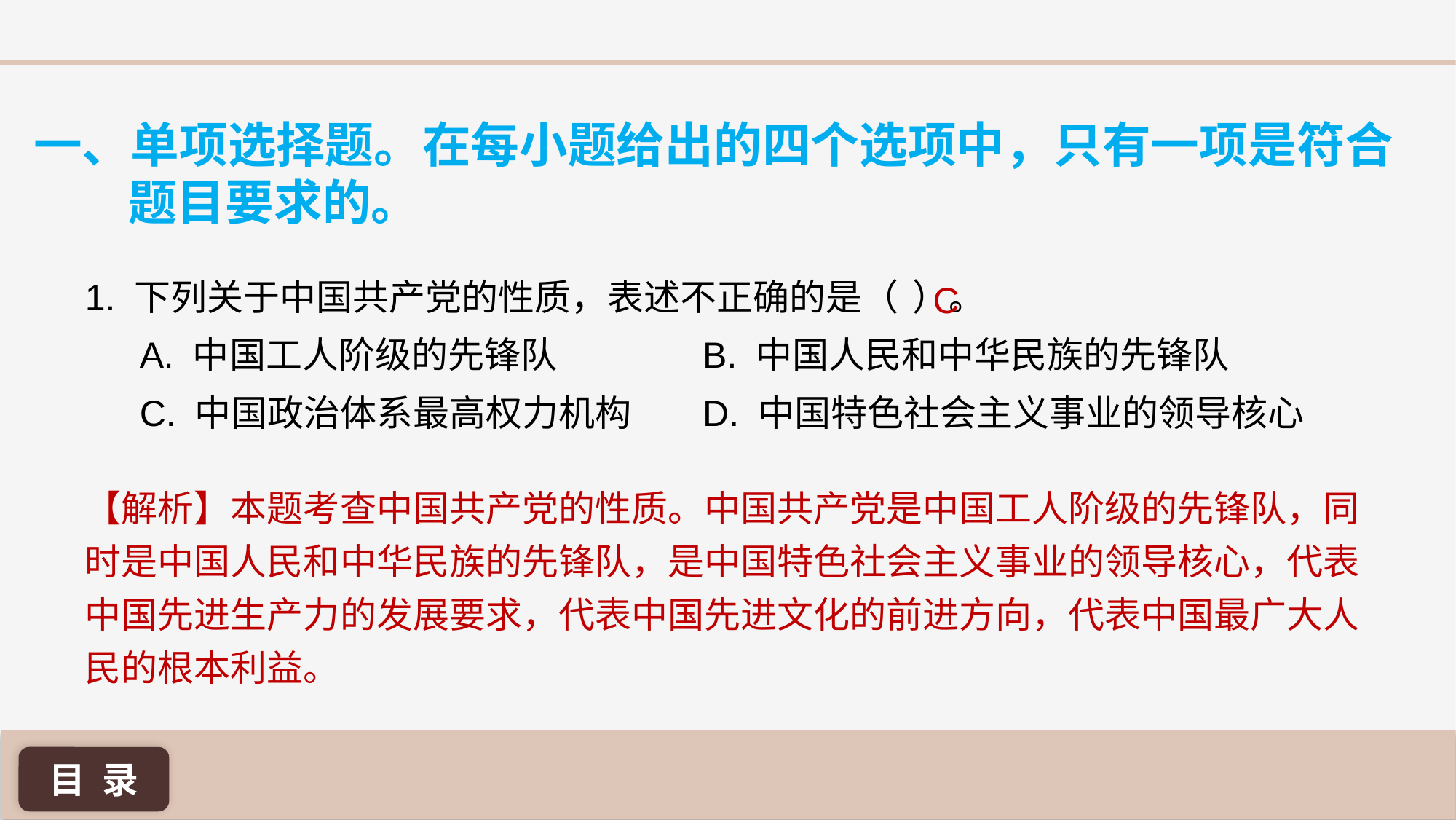

一、单项选择题。在每小题给出的四个选项中，只有一项是符合题目要求的。
1. 下列关于中国共产党的性质，表述不正确的是（	 ）。
A. 中国工人阶级的先锋队	 	 B. 中国人民和中华民族的先锋队
C. 中国政治体系最高权力机构	 D. 中国特色社会主义事业的领导核心
C
【解析】本题考查中国共产党的性质。中国共产党是中国工人阶级的先锋队，同时是中国人民和中华民族的先锋队，是中国特色社会主义事业的领导核心，代表中国先进生产力的发展要求，代表中国先进文化的前进方向，代表中国最广大人民的根本利益。